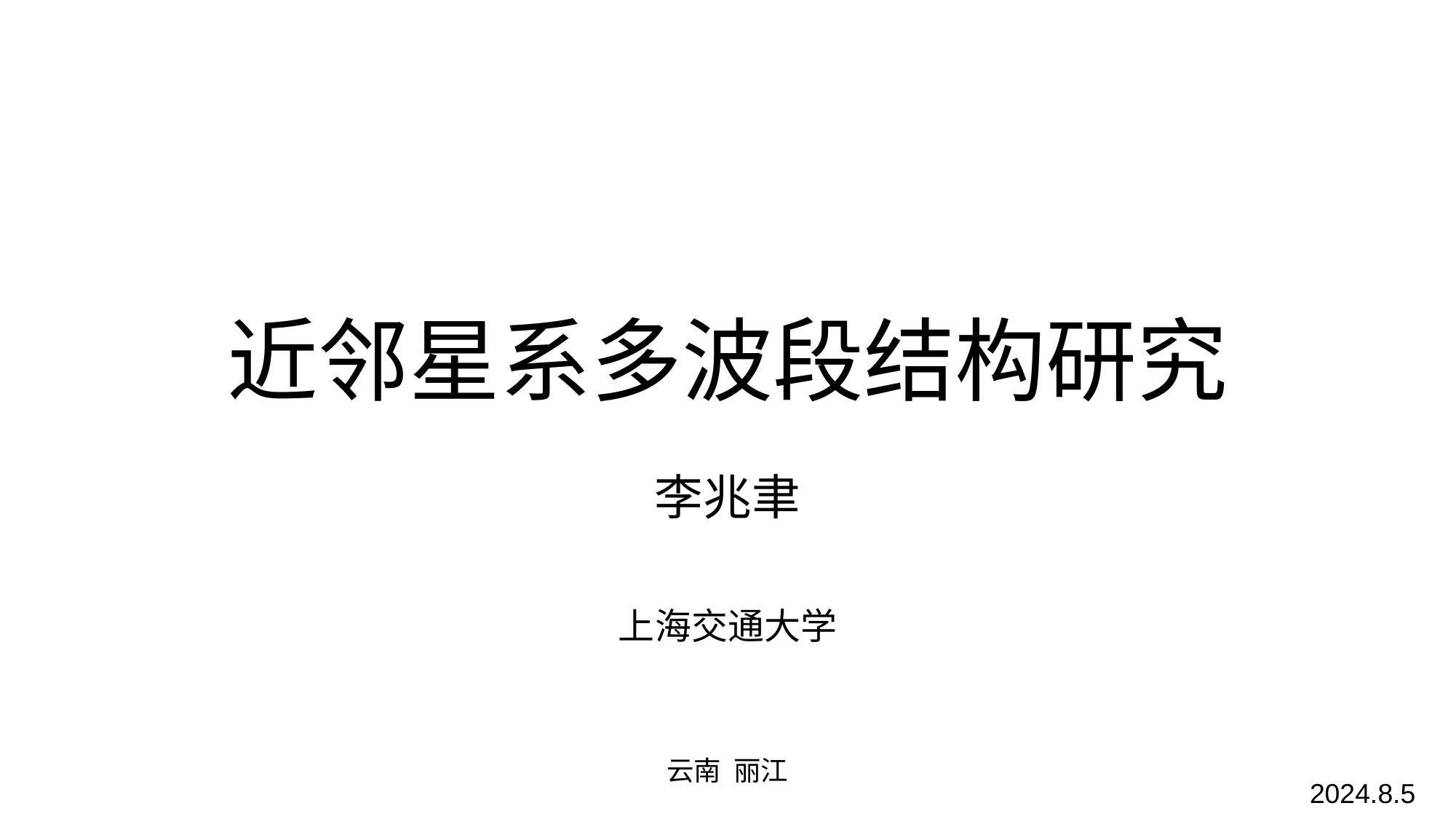

# 近邻星系多波段结构研究
李兆聿

上海交通大学
云南  丽江
2024.8.5